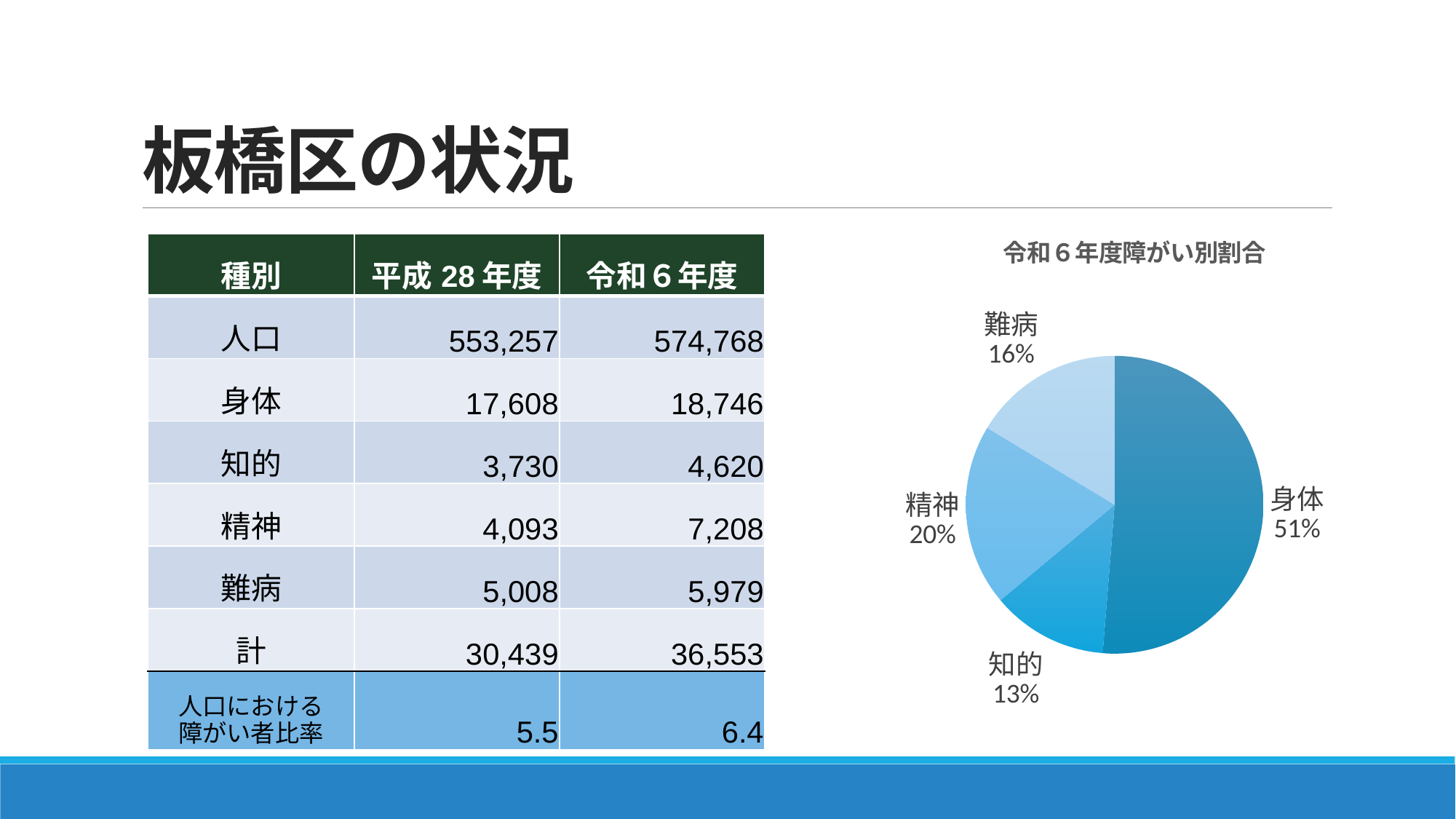

# 板橋区の状況

### Chart: 令和６年度障がい別割合

| Category |  |
|---|---|
| 身体 | 0.5128443629797828 |
| 知的 | 0.12639181462533855 |
| 精神 | 0.19719311684403468 |
| 難病 | 0.163570705550844 |
| 種別 | 平成28年度 | 令和６年度 |
| --- | --- | --- |
| 人口 | 553,257 | 574,768 |
| 身体 | 17,608 | 18,746 |
| 知的 | 3,730 | 4,620 |
| 精神 | 4,093 | 7,208 |
| 難病 | 5,008 | 5,979 |
| 計 | 30,439 | 36,553 |
| 人口における 障がい者比率 | 5.5 | 6.4 |